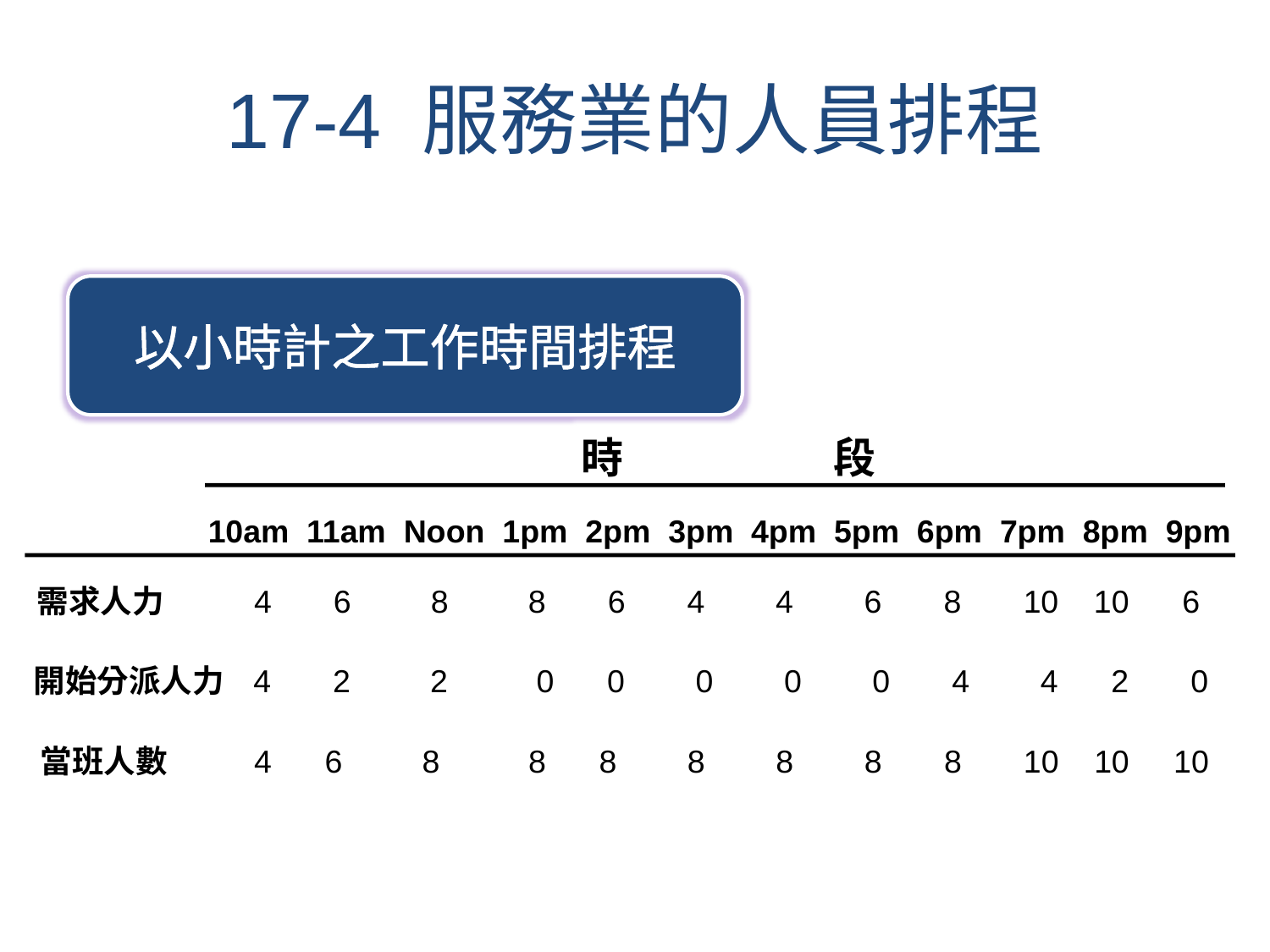

# 17-4 服務業的人員排程
以小時計之工作時間排程
時                      段

10am  11am  Noon  1pm  2pm  3pm  4pm  5pm  6pm  7pm  8pm  9pm

需求人力　       4       6         8         8       6       4        4        6       8       10    10      6
開始分派人力   4       2         2          0      0        0        0        0       4        4      2       0
當班人數           4      6         8          8      8        8        8        8       8       10    10     10